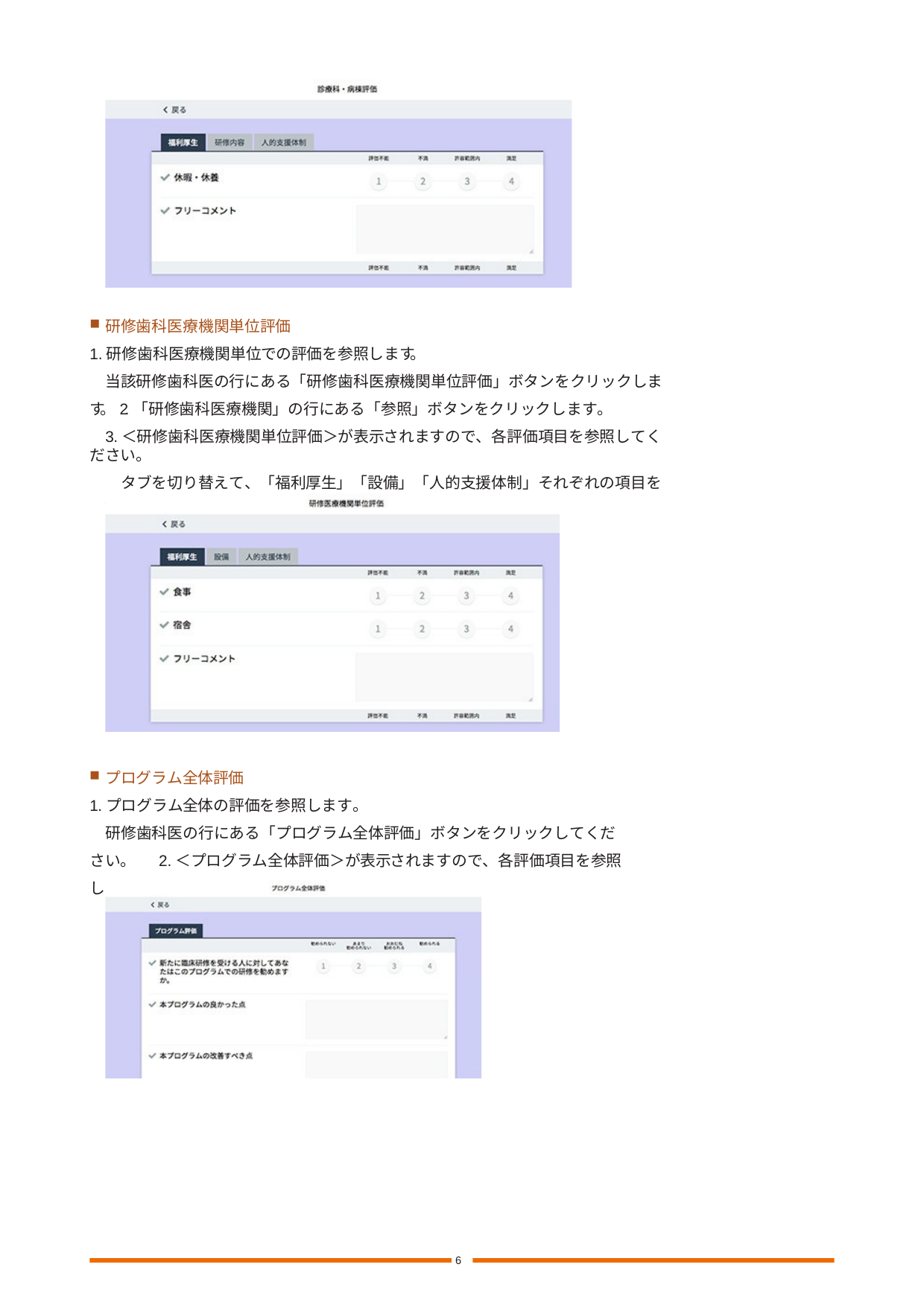

研修歯科医療機関単位評価
1.研修歯科医療機関単位での評価を参照します。
当該研修歯科医の行にある「研修歯科医療機関単位評価」ボタンをクリックします。2.「研修歯科医療機関」の行にある「参照」ボタンをクリックします。
3.＜研修歯科医療機関単位評価＞が表示されますので、各評価項目を参照してください。
タブを切り替えて、「福利厚生」「設備」「人的支援体制」それぞれの項目を確認することができます。

プログラム全体評価
1.プログラム全体の評価を参照します。
研修歯科医の行にある「プログラム全体評価」ボタンをクリックしてください。 　2.＜プログラム全体評価＞が表示されますので、各評価項目を参照してください。

6